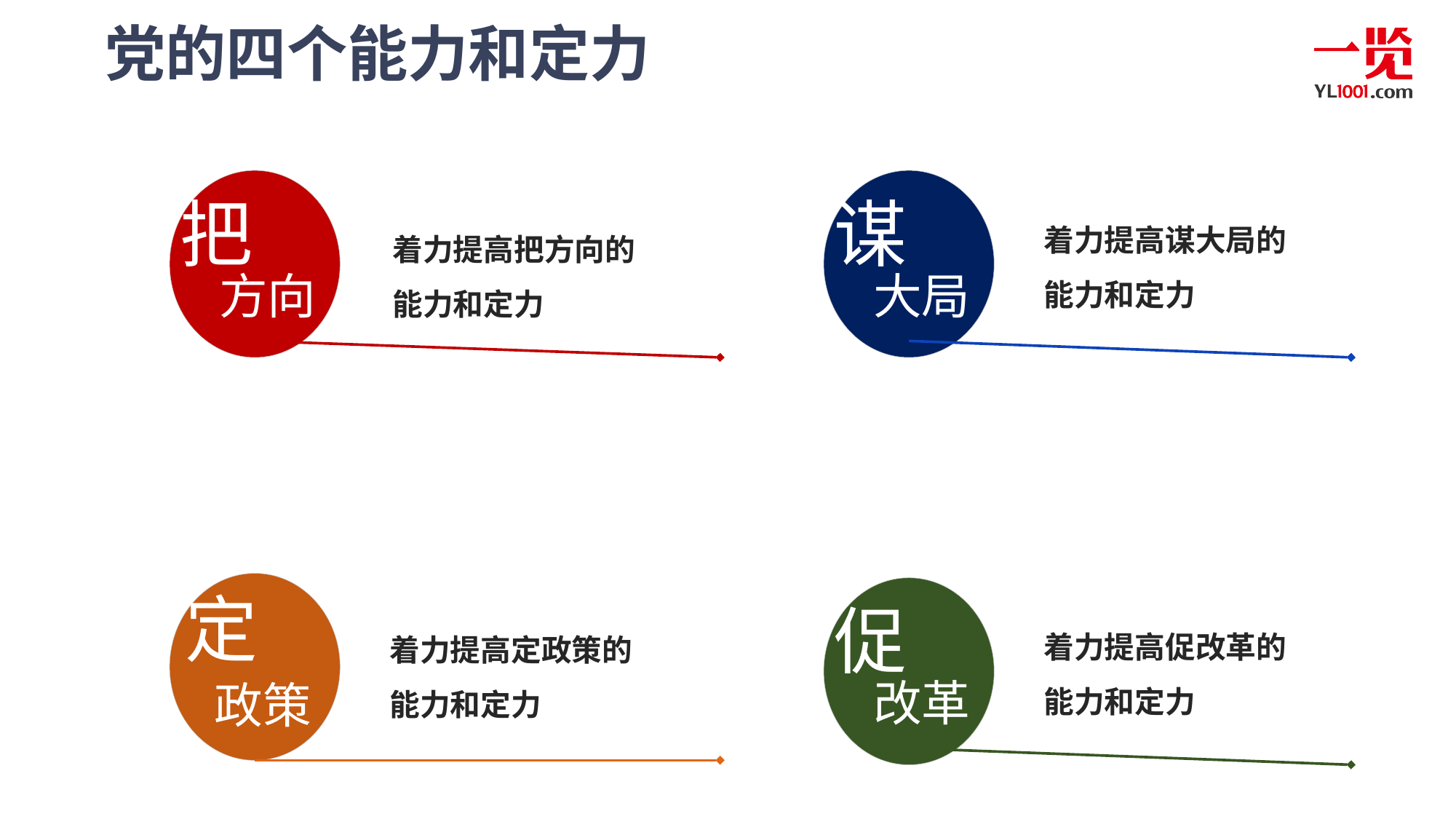

# 党的四个能力和定力

把
方向

谋
大局
着力提高谋大局的
能力和定力
着力提高把方向的
能力和定力

定
政策

促
改革
着力提高促改革的
能力和定力
着力提高定政策的
能力和定力